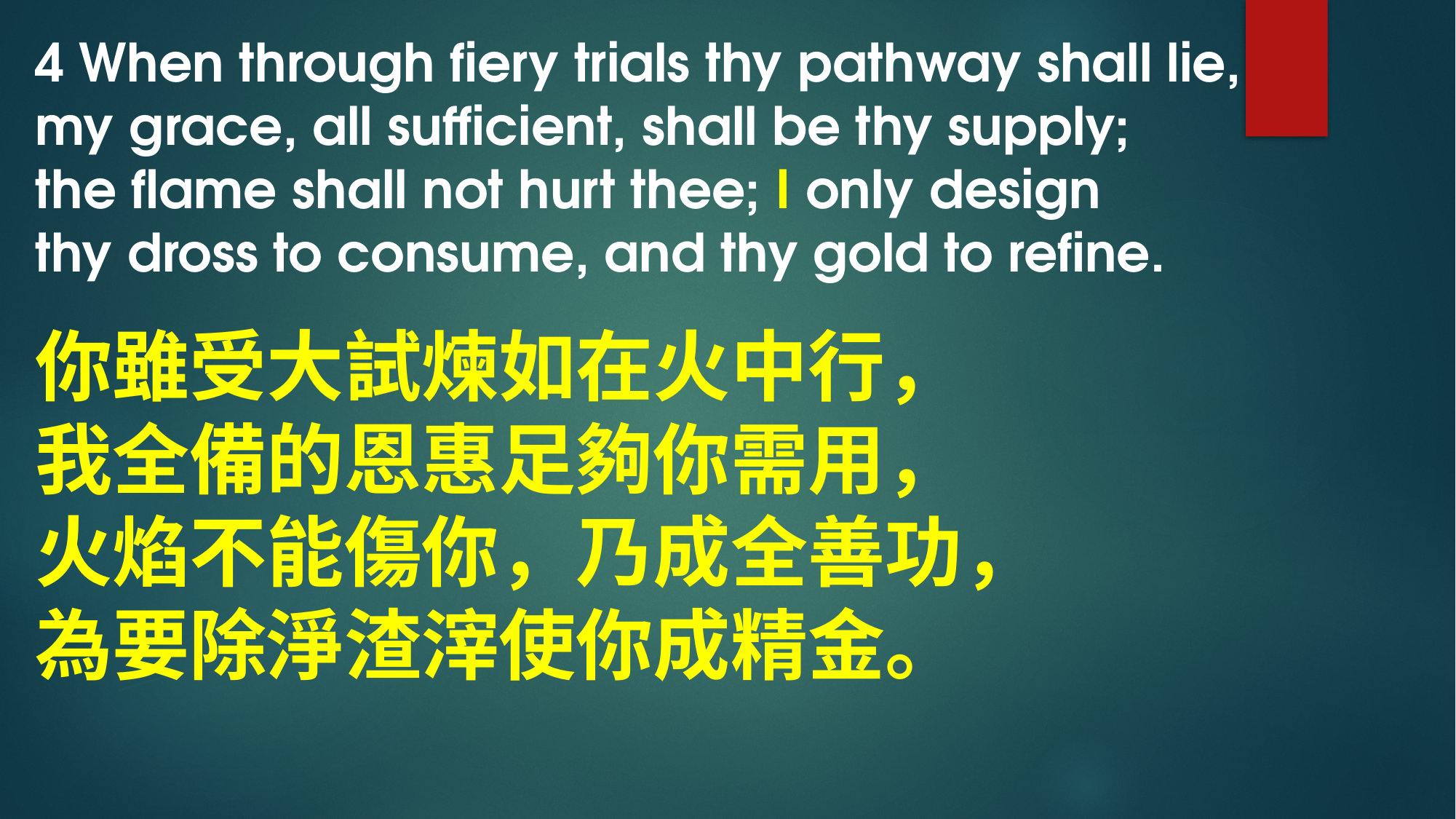

4 When through fiery trials thy pathway shall lie,
my grace, all sufficient, shall be thy supply;
the flame shall not hurt thee; I only design
thy dross to consume, and thy gold to refine.

你雖受大試煉如在火中行，
我全備的恩惠足夠你需用，
火焰不能傷你，乃成全善功，
為要除淨渣滓使你成精金。